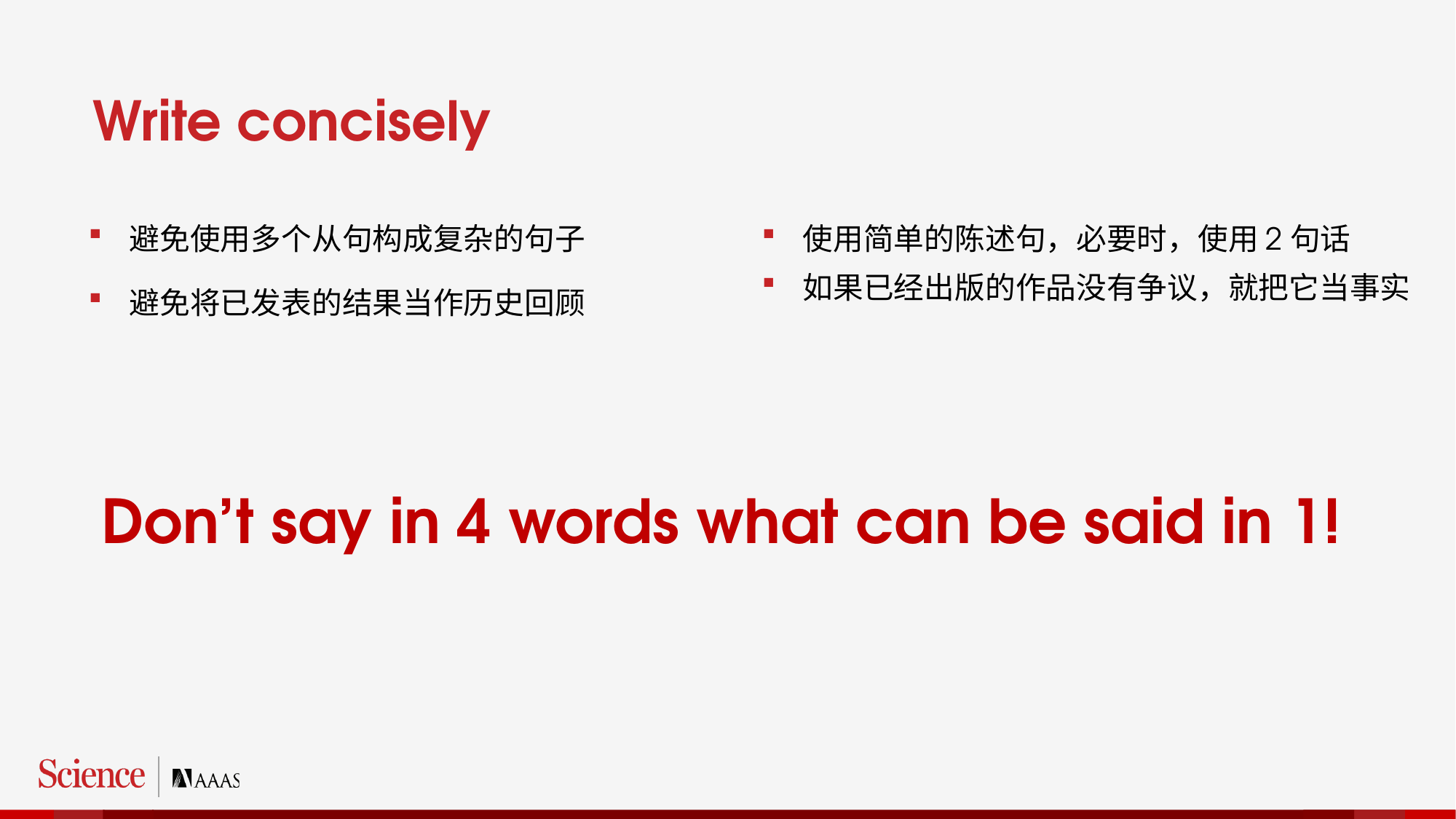

Write concisely
避免使用多个从句构成复杂的句子
避免将已发表的结果当作历史回顾
使用简单的陈述句，必要时，使用2句话
如果已经出版的作品没有争议，就把它当事实
Don’t say in 4 words what can be said in 1!